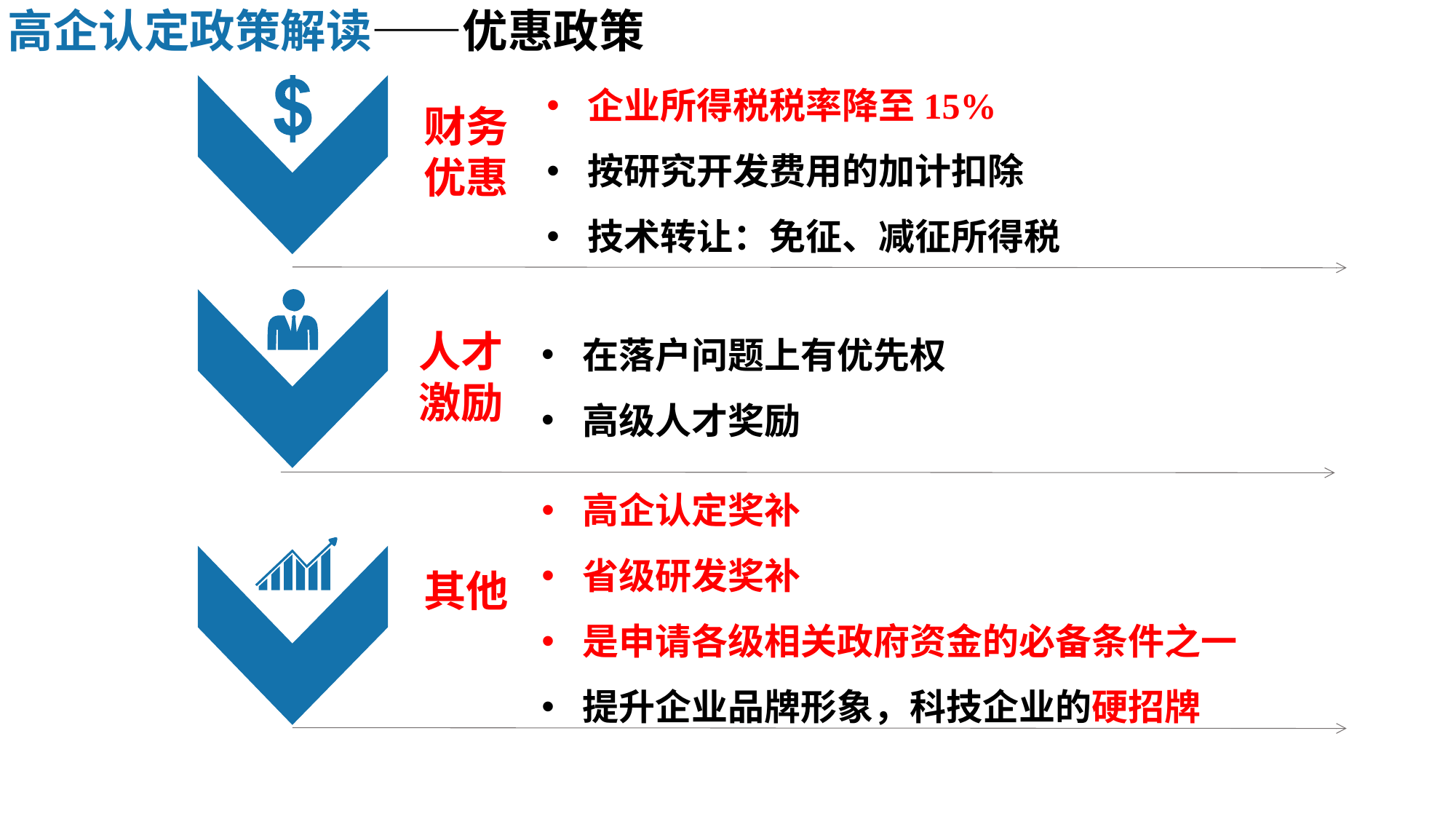

高企认定政策解读——优惠政策
企业所得税税率降至15%
按研究开发费用的加计扣除
技术转让：免征、减征所得税

财务
优惠

在落户问题上有优先权
高级人才奖励
人才
激励
高企认定奖补
省级研发奖补
是申请各级相关政府资金的必备条件之一
提升企业品牌形象，科技企业的硬招牌

其他